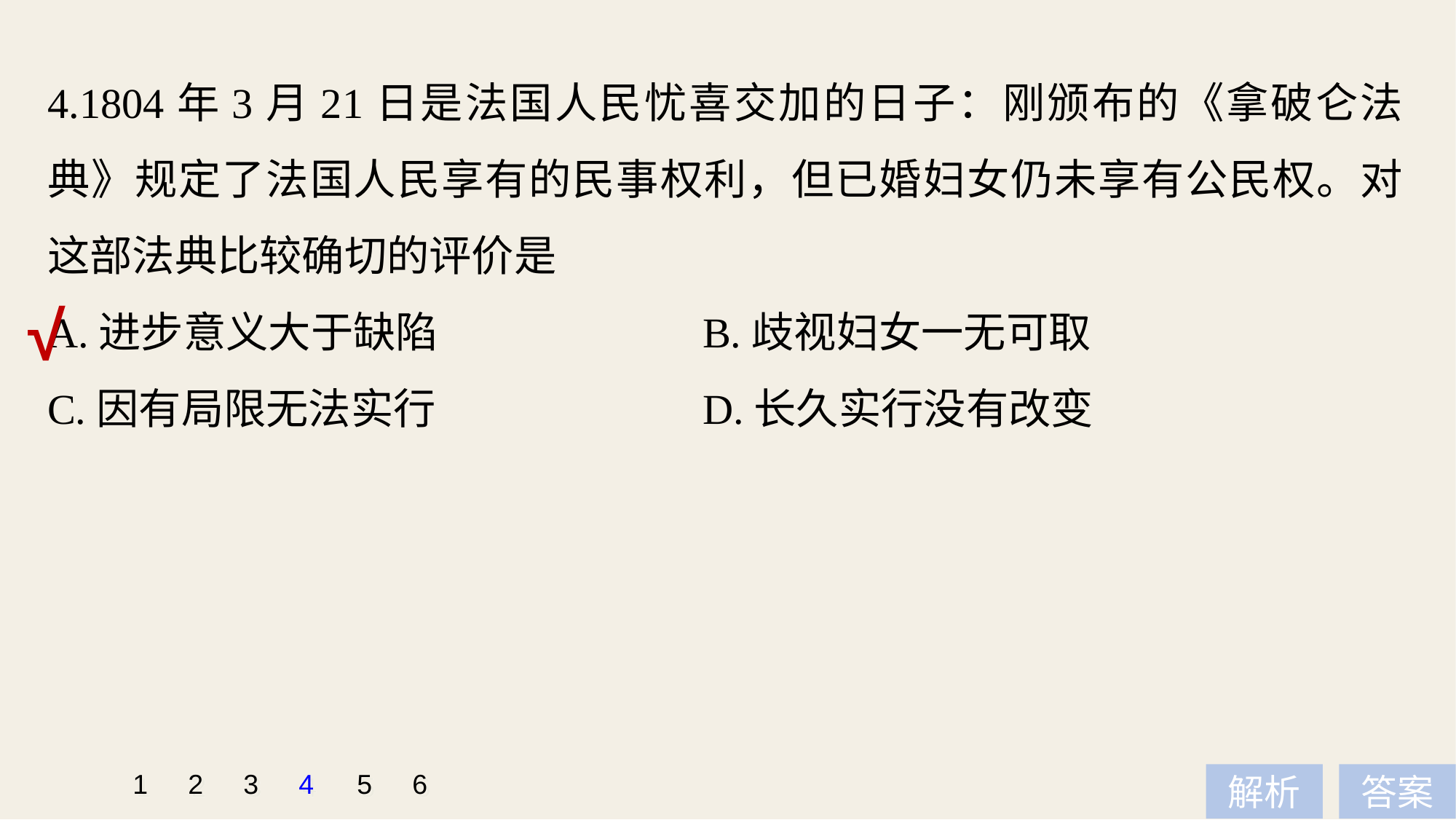

4.1804年3月21日是法国人民忧喜交加的日子：刚颁布的《拿破仑法典》规定了法国人民享有的民事权利，但已婚妇女仍未享有公民权。对这部法典比较确切的评价是
A.进步意义大于缺陷  			B.歧视妇女一无可取
C.因有局限无法实行  			D.长久实行没有改变
√
1
2
3
4
5
6
解析
答案